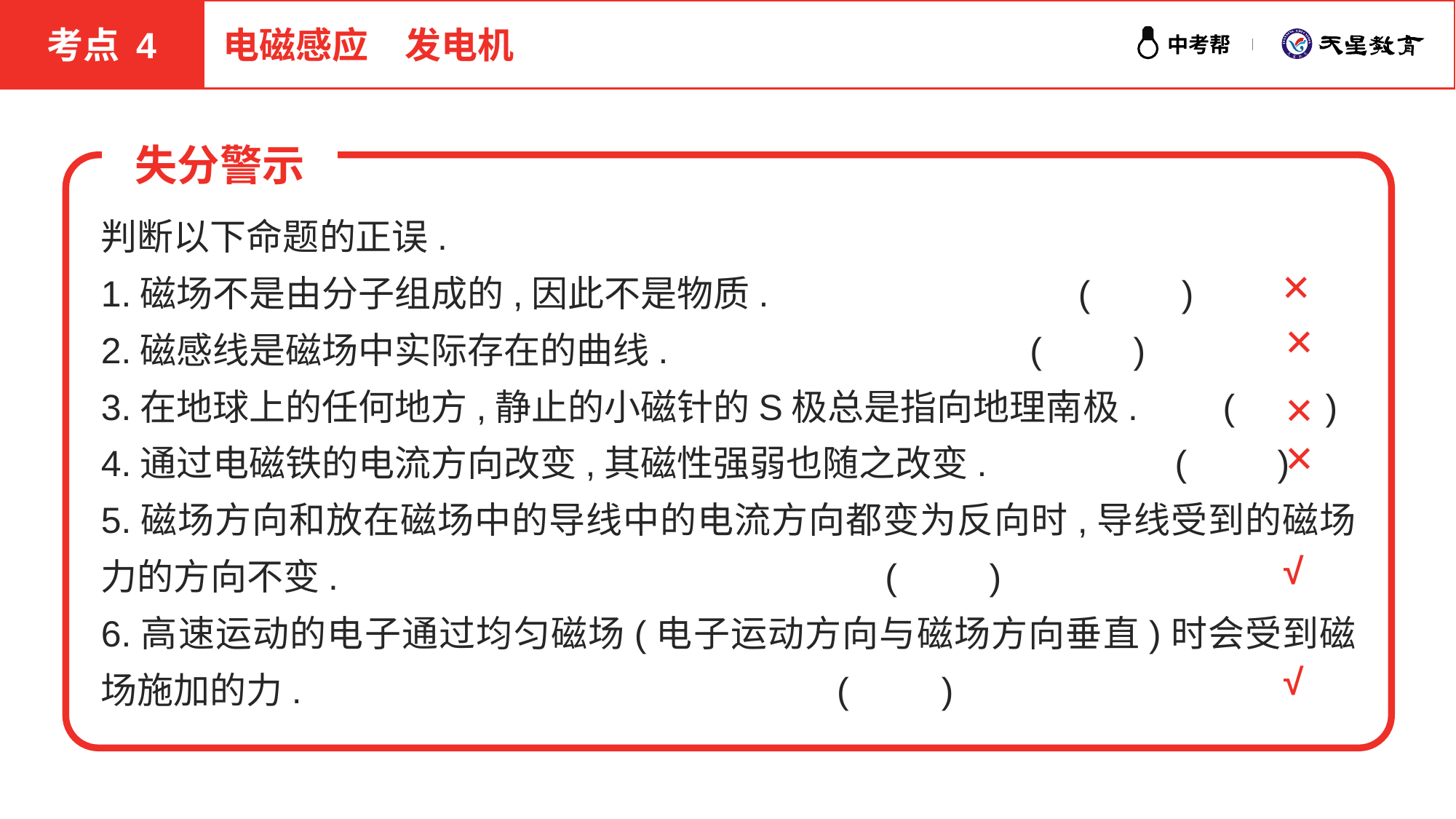

考点 4
电磁感应　发电机
失分警示

判断以下命题的正误.
1.磁场不是由分子组成的,因此不是物质.	                     (　　)
2.磁感线是磁场中实际存在的曲线.	                           (　　)
3.在地球上的任何地方,静止的小磁针的S极总是指向地理南极.	   (　　)
4.通过电磁铁的电流方向改变,其磁性强弱也随之改变.	         (　　)
5.磁场方向和放在磁场中的导线中的电流方向都变为反向时,导线受到的磁场力的方向不变.	                                             (　　)
6.高速运动的电子通过均匀磁场(电子运动方向与磁场方向垂直)时会受到磁场施加的力.	                                                   (　　)
✕
✕
✕
✕
√
√